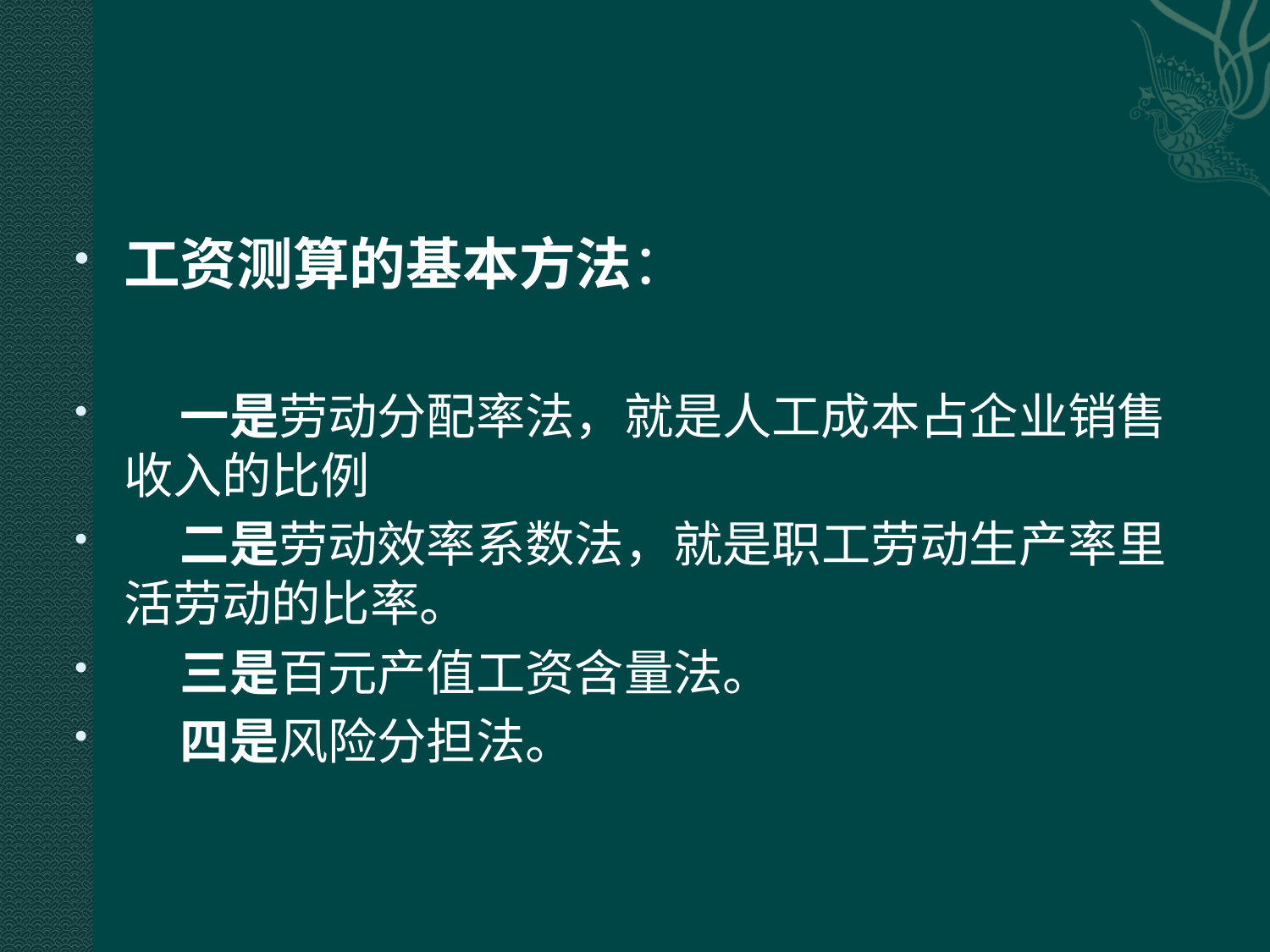

#
工资测算的基本方法：

    一是劳动分配率法，就是人工成本占企业销售收入的比例
    二是劳动效率系数法，就是职工劳动生产率里活劳动的比率。
    三是百元产值工资含量法。
    四是风险分担法。